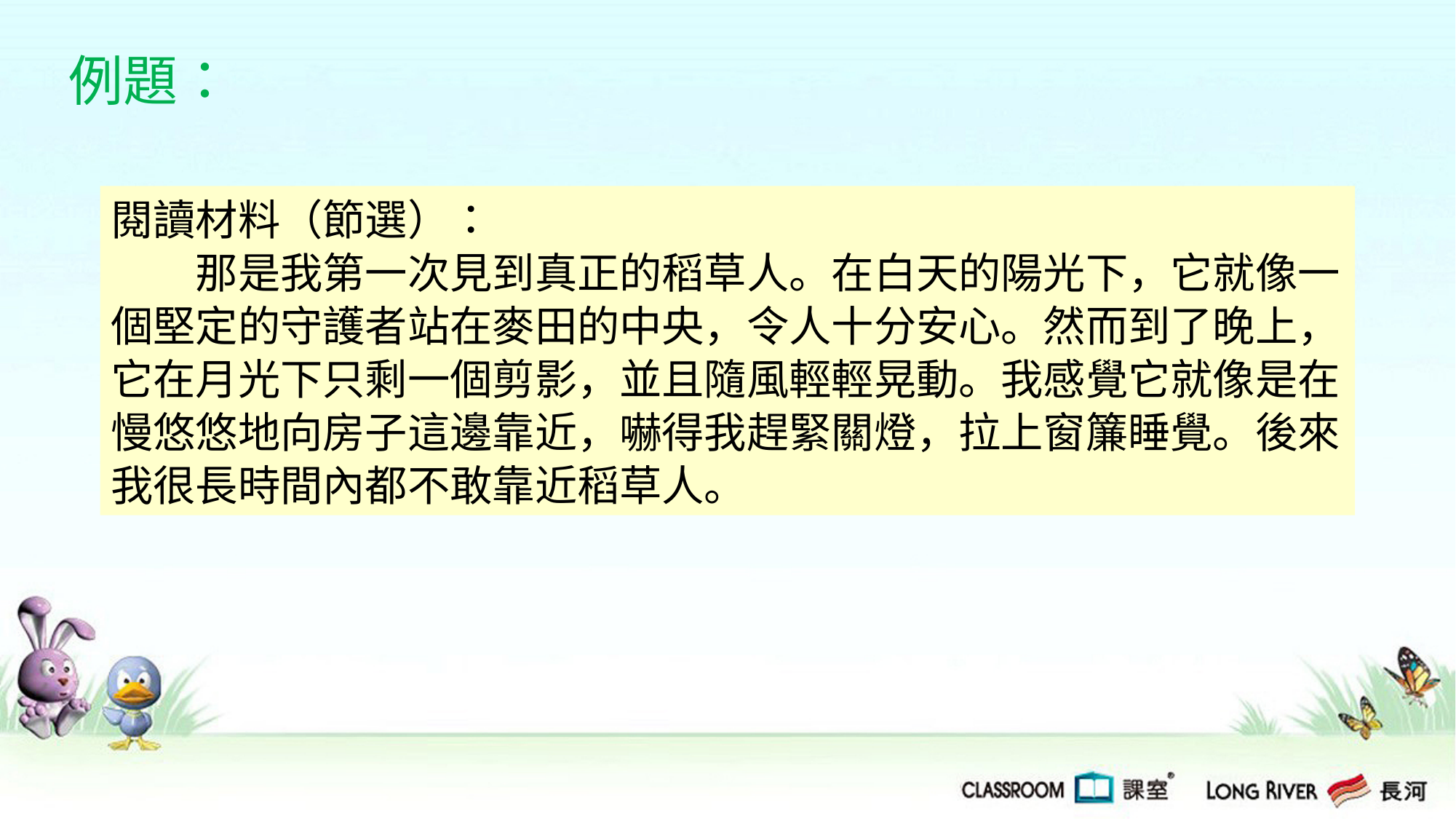

例題：
閱讀材料（節選）：
　　那是我第一次見到真正的稻草人。在白天的陽光下，它就像一個堅定的守護者站在麥田的中央，令人十分安心。然而到了晚上，它在月光下只剩一個剪影，並且隨風輕輕晃動。我感覺它就像是在慢悠悠地向房子這邊靠近，嚇得我趕緊關燈，拉上窗簾睡覺。後來我很長時間內都不敢靠近稻草人。